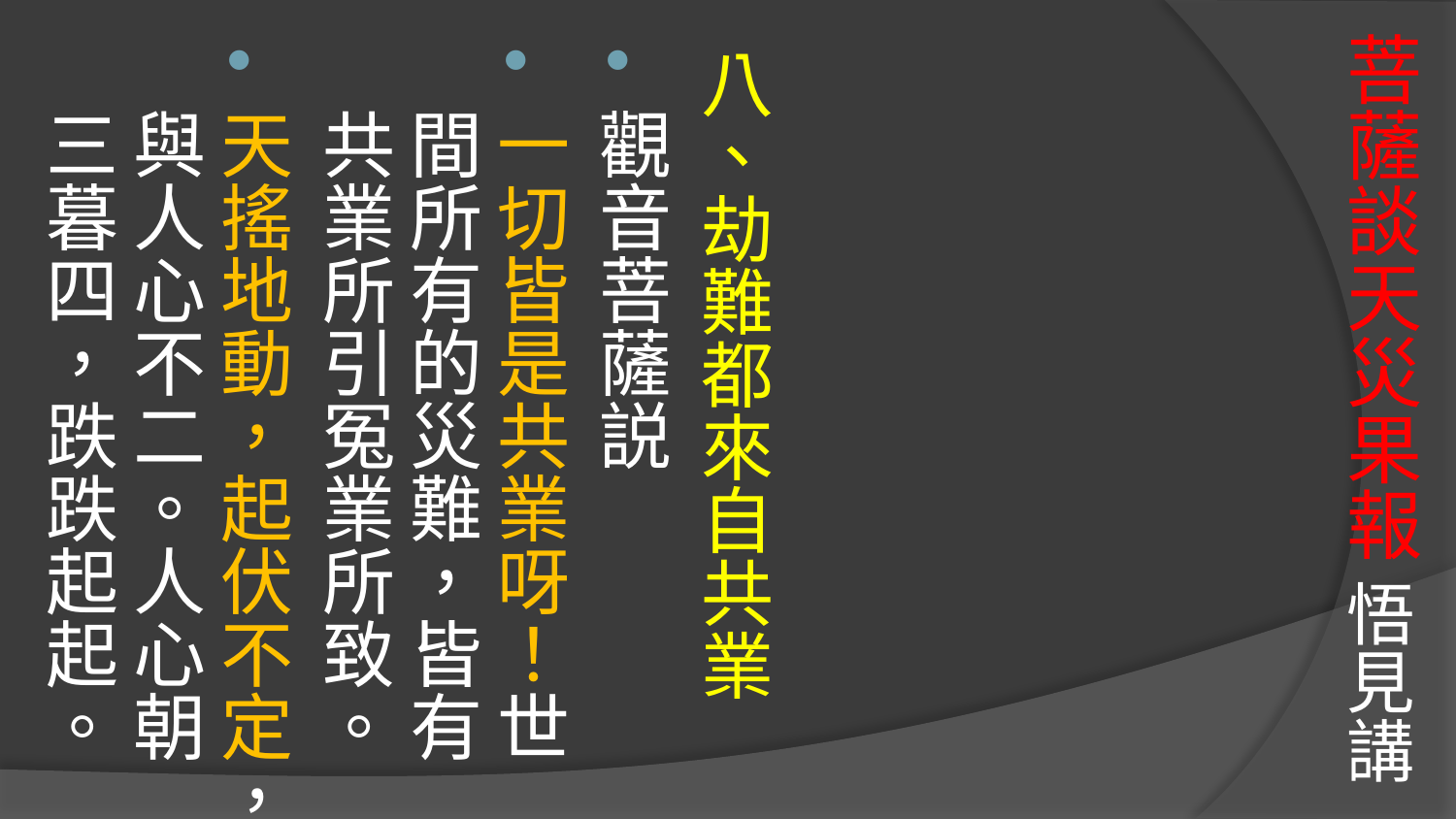

# 菩薩談天災果報 悟見講
八、劫難都來自共業
觀音菩薩説
一切皆是共業呀！世間所有的災難，皆有共業所引冤業所致。
天搖地動，起伏不定，與人心不二。人心朝三暮四，跌跌起起。